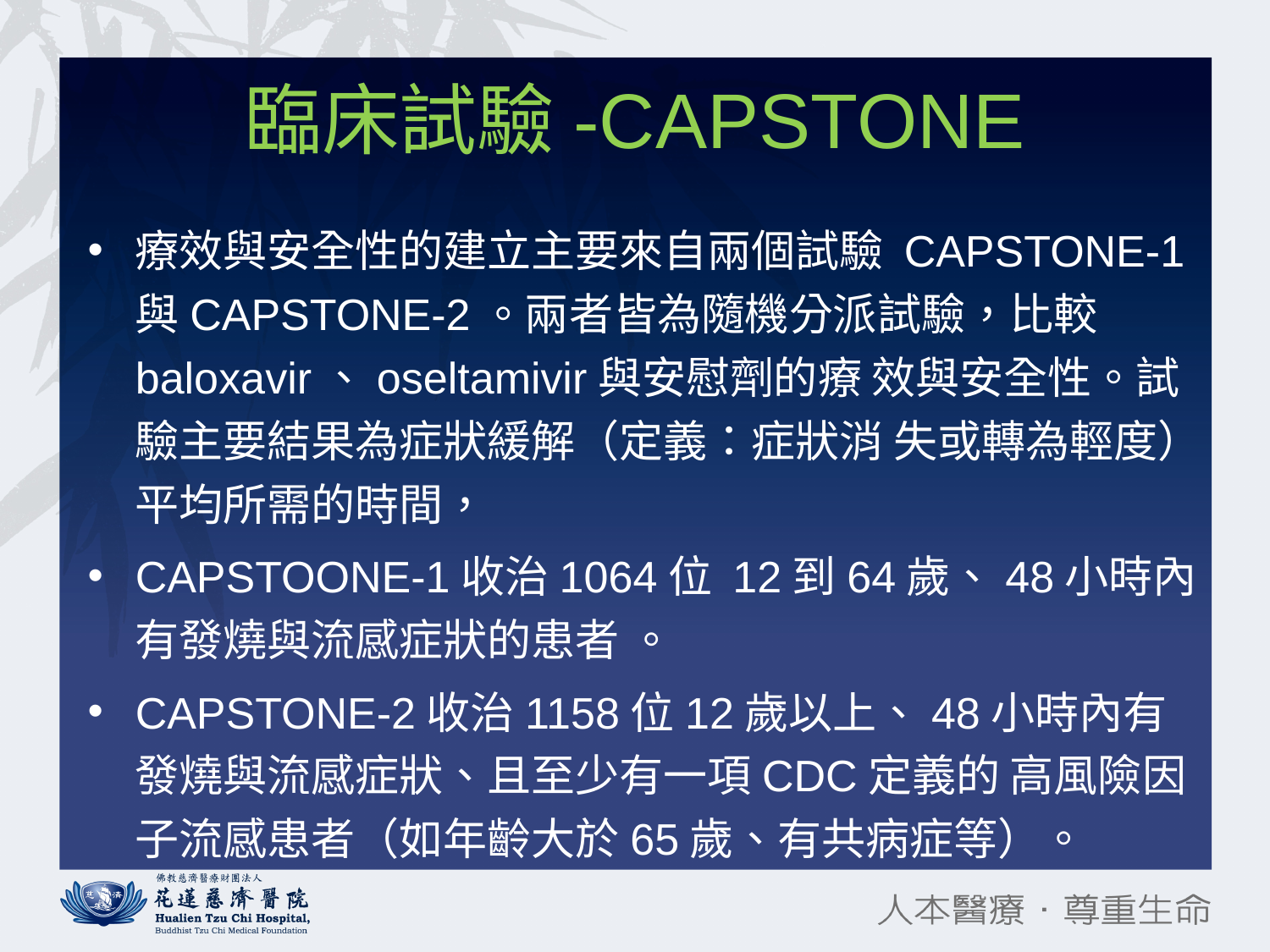

# 臨床試驗-CAPSTONE
療效與安全性的建立主要來自兩個試驗 CAPSTONE-1與CAPSTONE-2。兩者皆為隨機分派試驗，比較baloxavir、oseltamivir與安慰劑的療 效與安全性。試驗主要結果為症狀緩解（定義：症狀消 失或轉為輕度）平均所需的時間，
CAPSTOONE-1收治1064位 12到64歲、48小時內有發燒與流感症狀的患者 。
CAPSTONE-2收治1158位12歲以上、48小時內有發燒與流感症狀、且至少有一項CDC定義的 高風險因子流感患者（如年齡大於65歲、有共病症等）。